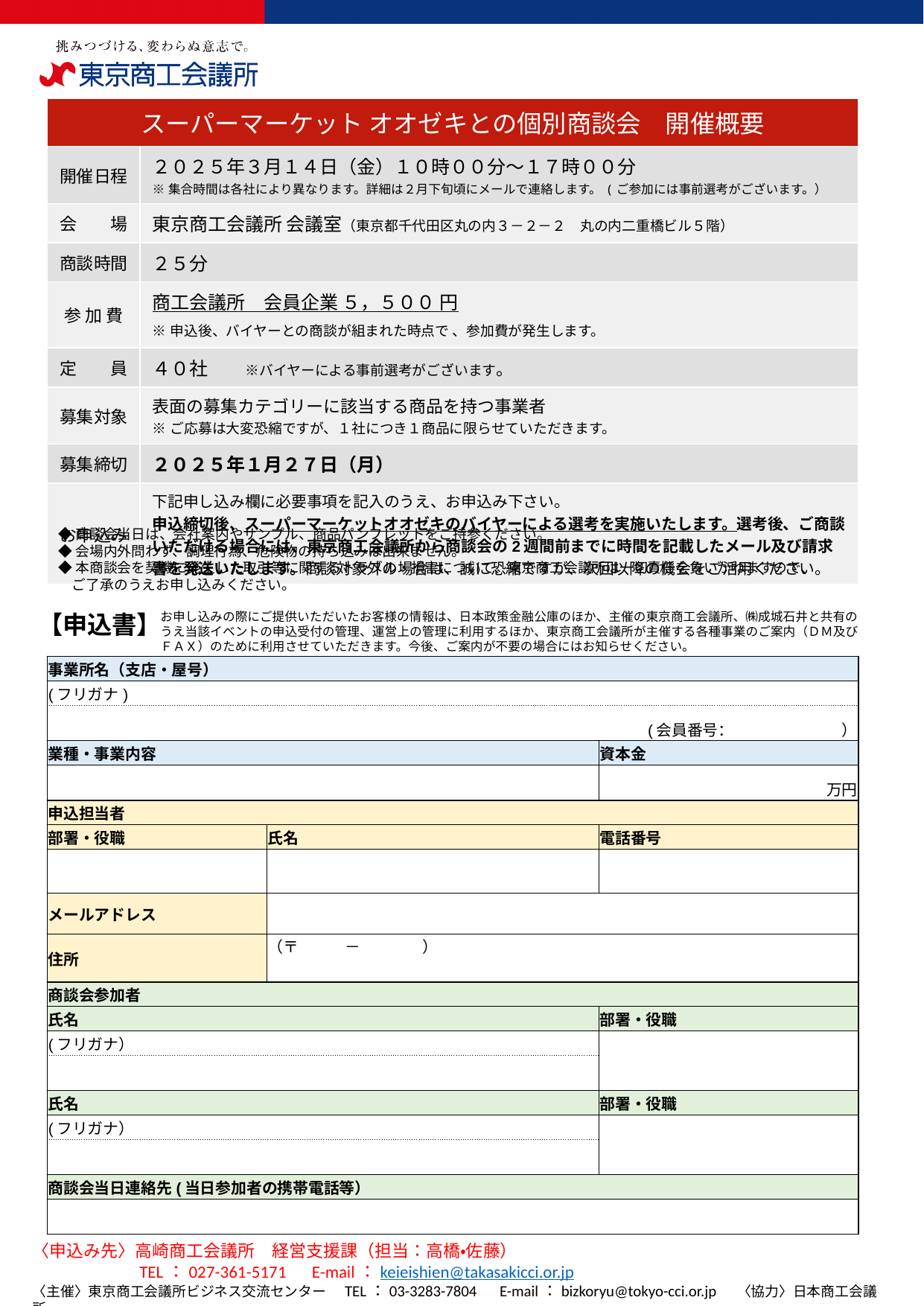

| スーパーマーケット オオゼキとの個別商談会　開催概要 |  |
| --- | --- |
| 開催日程 | ２０２５年３月１４日（金）１０時００分～１７時００分 ※集合時間は各社により異なります。詳細は２月下旬頃にメールで連絡します。(ご参加には事前選考がございます。） |
| 会　　場 | 東京商工会議所 会議室（東京都千代田区丸の内３－２－２　丸の内二重橋ビル５階） |
| 商談時間 | ２５分 |
| 参 加 費 | 商工会議所　会員企業 ５，５００ 円　　　 ※申込後、バイヤーとの商談が組まれた時点で 、参加費が発生します。 |
| 定　　員 | ４０社　　※バイヤーによる事前選考がございます。 |
| 募集対象 | 表面の募集カテゴリーに該当する商品を持つ事業者 ※ご応募は大変恐縮ですが、１社につき１商品に限らせていただきます。 |
| 募集締切 | ２０２５年１月２７日（月） |
| お申込み | 下記申し込み欄に必要事項を記入のうえ、お申込み下さい。 申込締切後、スーパーマーケットオオゼキのバイヤーによる選考を実施いたします。選考後、ご商談いただける場合には、東京商工会議所から商談会の2週間前までに時間を記載したメール及び請求書を発送いたします。商談対象外の場合は、誠に恐縮ですが、次回以降の機会をご活用ください。 |
◆商談会当日は、会社案内やサンプル、商品パンフレットをご持参ください。
◆会場内外問わず、調理行為、危険物の持ち込みは出来ません。
◆本商談会を契機に発生した取引等に関するトラブル・損害について、東京商工会議所は一切責任を負いかねますので、
　ご了承のうえお申し込みください。
【申込書】
お申し込みの際にご提供いただいたお客様の情報は、日本政策金融公庫のほか、主催の東京商工会議所、㈱成城石井と共有のうえ当該イベントの申込受付の管理、運営上の管理に利用するほか、東京商工会議所が主催する各種事業のご案内（ＤＭ及びＦＡＸ）のために利用させていただきます。今後、ご案内が不要の場合にはお知らせください。
| 事業所名（支店・屋号） |  |  |
| --- | --- | --- |
| (フリガナ) |  |  |
| (会員番号：　　　　　　　） |  |  |
| 業種・事業内容 |  | 資本金 |
|  |  | 万円 |
| 申込担当者 |  |  |
| 部署・役職 | 氏名 | 電話番号 |
|  |  |  |
| メールアドレス |  |  |
| 住所 | （〒　　　－　　　　） |  |
| 商談会参加者 |  |  |
| 氏名 |  | 部署・役職 |
| (フリガナ） |  |  |
|  |  |  |
| 氏名 |  | 部署・役職 |
| (フリガナ） |  |  |
|  |  |  |
| 商談会当日連絡先(当日参加者の携帯電話等） |  |  |
|  |  |  |
〈申込み先〉高崎商工会議所　経営支援課（担当：高橋・佐藤）
　　　　　　TEL：027-361-5171　E-mail：keieishien@takasakicci.or.jp
〈主催〉東京商工会議所ビジネス交流センター　TEL：03-3283-7804　E-mail：bizkoryu@tokyo-cci.or.jp 　〈協力〉日本商工会議所